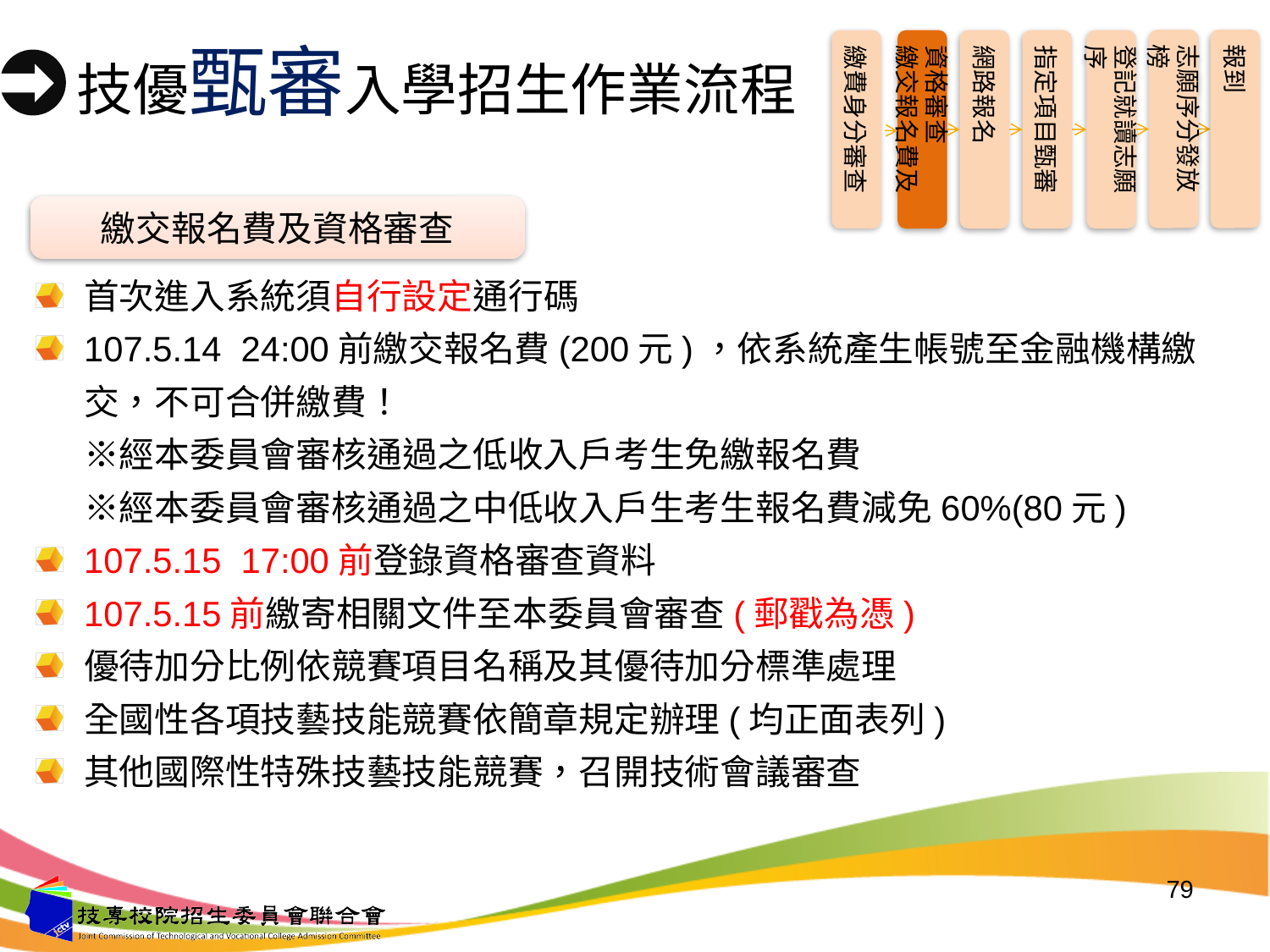

志願序分發放榜
報到
資格審查
繳交報名費及
網路報名
指定項目甄審
登記就讀志願序
繳費身分審查
# 技優甄審入學招生作業流程

繳交報名費及資格審查
首次進入系統須自行設定通行碼
107.5.14  24:00前繳交報名費(200元)，依系統產生帳號至金融機構繳交，不可合併繳費！
※經本委員會審核通過之低收入戶考生免繳報名費
※經本委員會審核通過之中低收入戶生考生報名費減免60%(80元)
107.5.15  17:00前登錄資格審查資料
107.5.15前繳寄相關文件至本委員會審查(郵戳為憑)
優待加分比例依競賽項目名稱及其優待加分標準處理
全國性各項技藝技能競賽依簡章規定辦理(均正面表列)
其他國際性特殊技藝技能競賽，召開技術會議審查
79